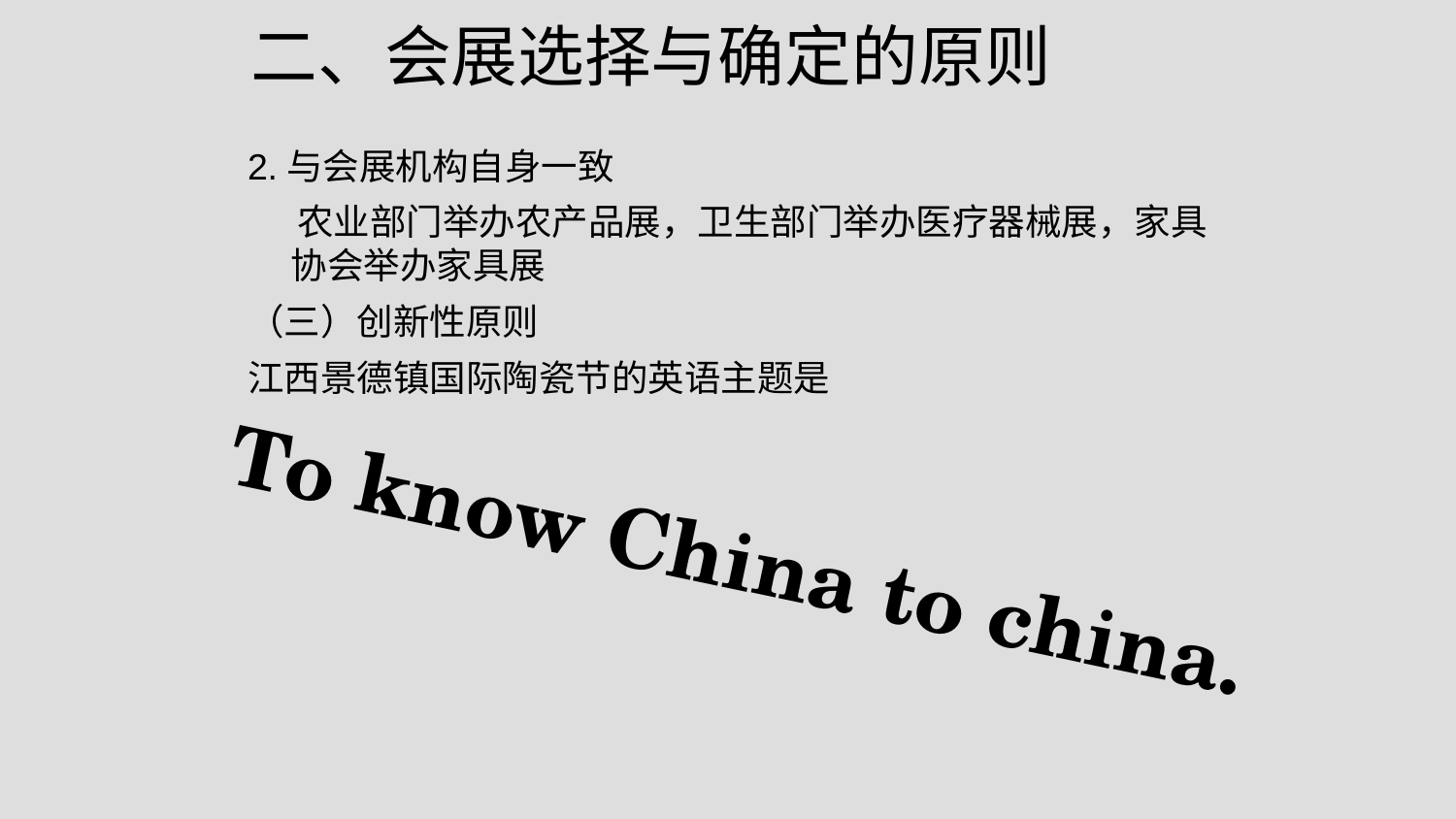

# 二、会展选择与确定的原则
2.与会展机构自身一致
     农业部门举办农产品展，卫生部门举办医疗器械展，家具协会举办家具展
（三）创新性原则
江西景德镇国际陶瓷节的英语主题是

To know China to china.